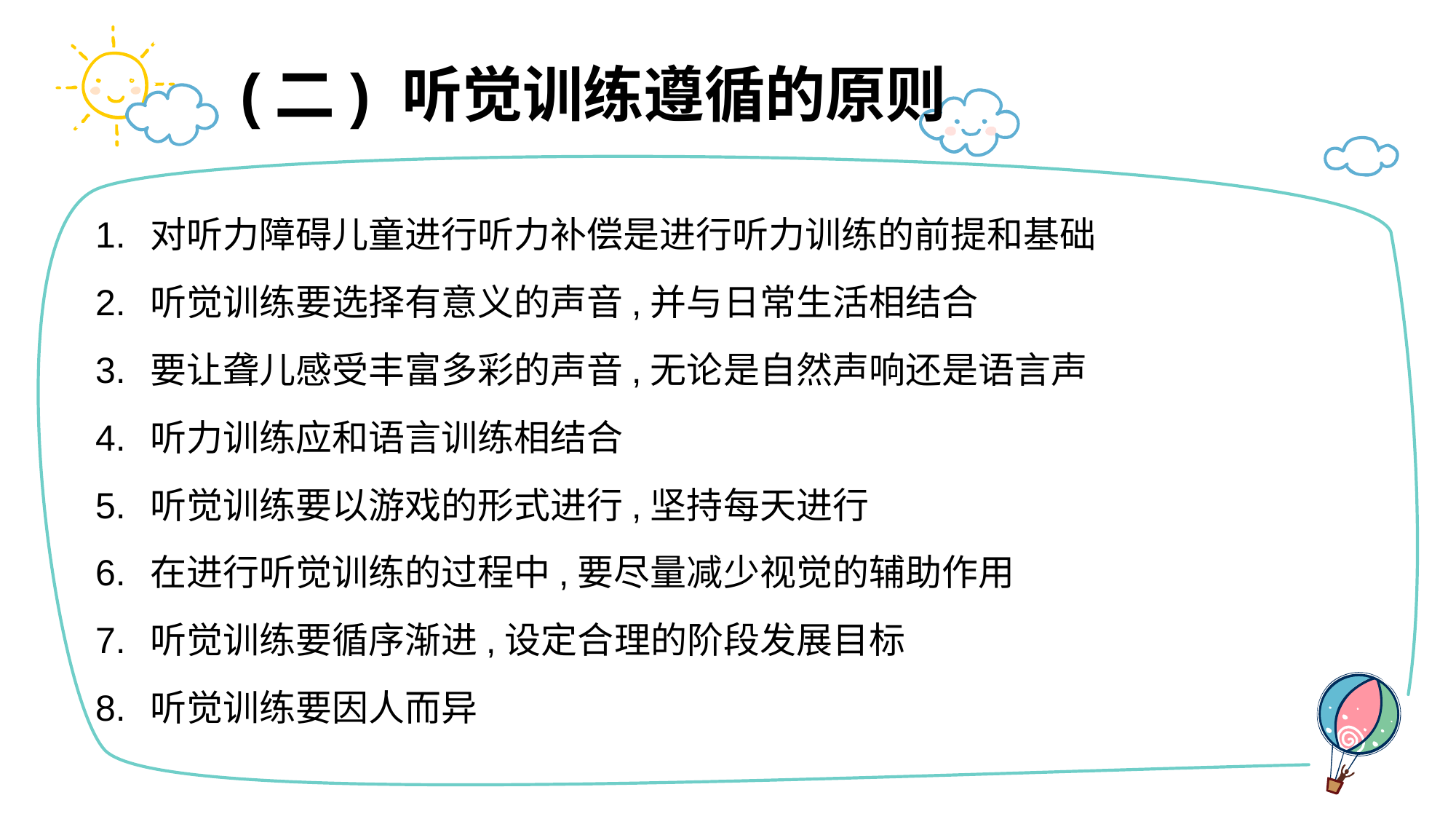

# (二) 听觉训练遵循的原则
对听力障碍儿童进行听力补偿是进行听力训练的前提和基础
听觉训练要选择有意义的声音,并与日常生活相结合
要让聋儿感受丰富多彩的声音,无论是自然声响还是语言声
听力训练应和语言训练相结合
听觉训练要以游戏的形式进行,坚持每天进行
在进行听觉训练的过程中,要尽量减少视觉的辅助作用
听觉训练要循序渐进,设定合理的阶段发展目标
听觉训练要因人而异